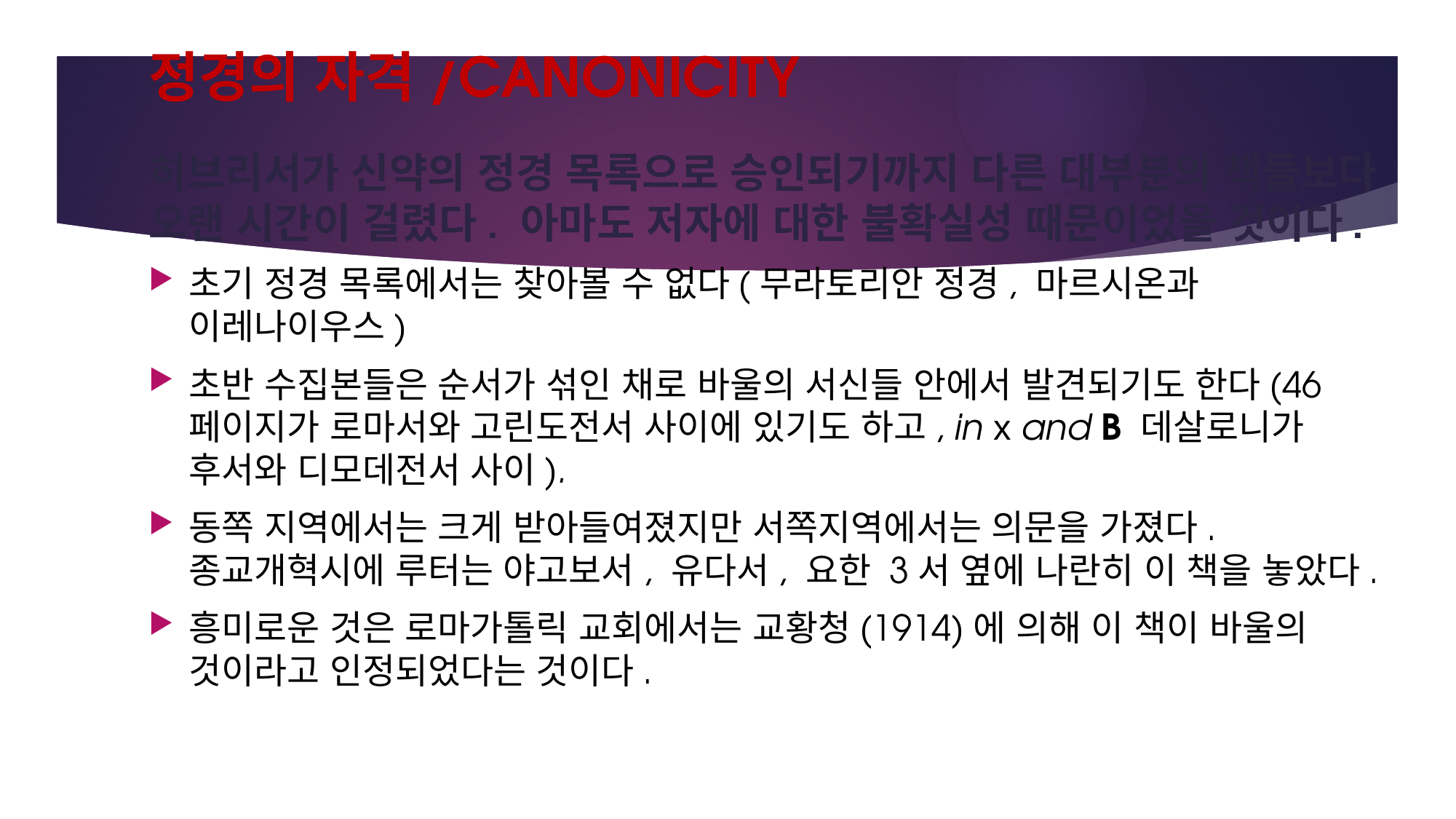

# 정경의 자격/CANONICITY
히브리서가 신약의 정경 목록으로 승인되기까지 다른 대부분의 책들보다 오랜 시간이 걸렸다. 아마도 저자에 대한 불확실성 때문이었을 것이다.
초기 정경 목록에서는 찾아볼 수 없다(무라토리안 정경, 마르시온과 이레나이우스)
초반 수집본들은 순서가 섞인 채로 바울의 서신들 안에서 발견되기도 한다(46페이지가 로마서와 고린도전서 사이에 있기도 하고, in x and B 데살로니가 후서와 디모데전서 사이).
동쪽 지역에서는 크게 받아들여졌지만 서쪽지역에서는 의문을 가졌다. 종교개혁시에 루터는 야고보서, 유다서, 요한 3서 옆에 나란히 이 책을 놓았다.
흥미로운 것은 로마가톨릭 교회에서는 교황청(1914)에 의해 이 책이 바울의 것이라고 인정되었다는 것이다.